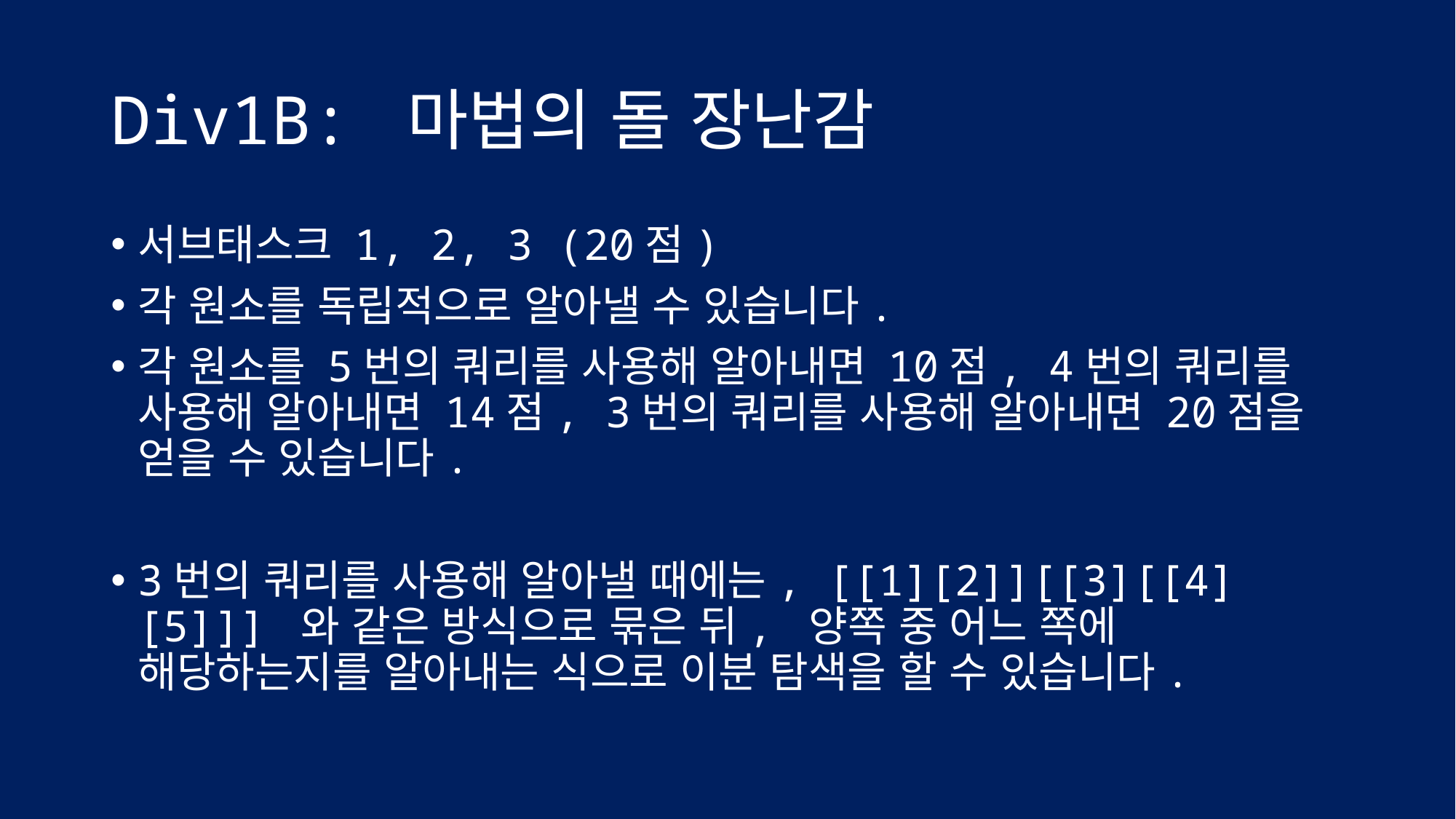

# Div1B: 마법의 돌 장난감
서브태스크 1, 2, 3 (20점)
각 원소를 독립적으로 알아낼 수 있습니다.
각 원소를 5번의 쿼리를 사용해 알아내면 10점, 4번의 쿼리를 사용해 알아내면 14점, 3번의 쿼리를 사용해 알아내면 20점을 얻을 수 있습니다.

3번의 쿼리를 사용해 알아낼 때에는, [[1][2]][[3][[4][5]]] 와 같은 방식으로 묶은 뒤, 양쪽 중 어느 쪽에 해당하는지를 알아내는 식으로 이분 탐색을 할 수 있습니다.